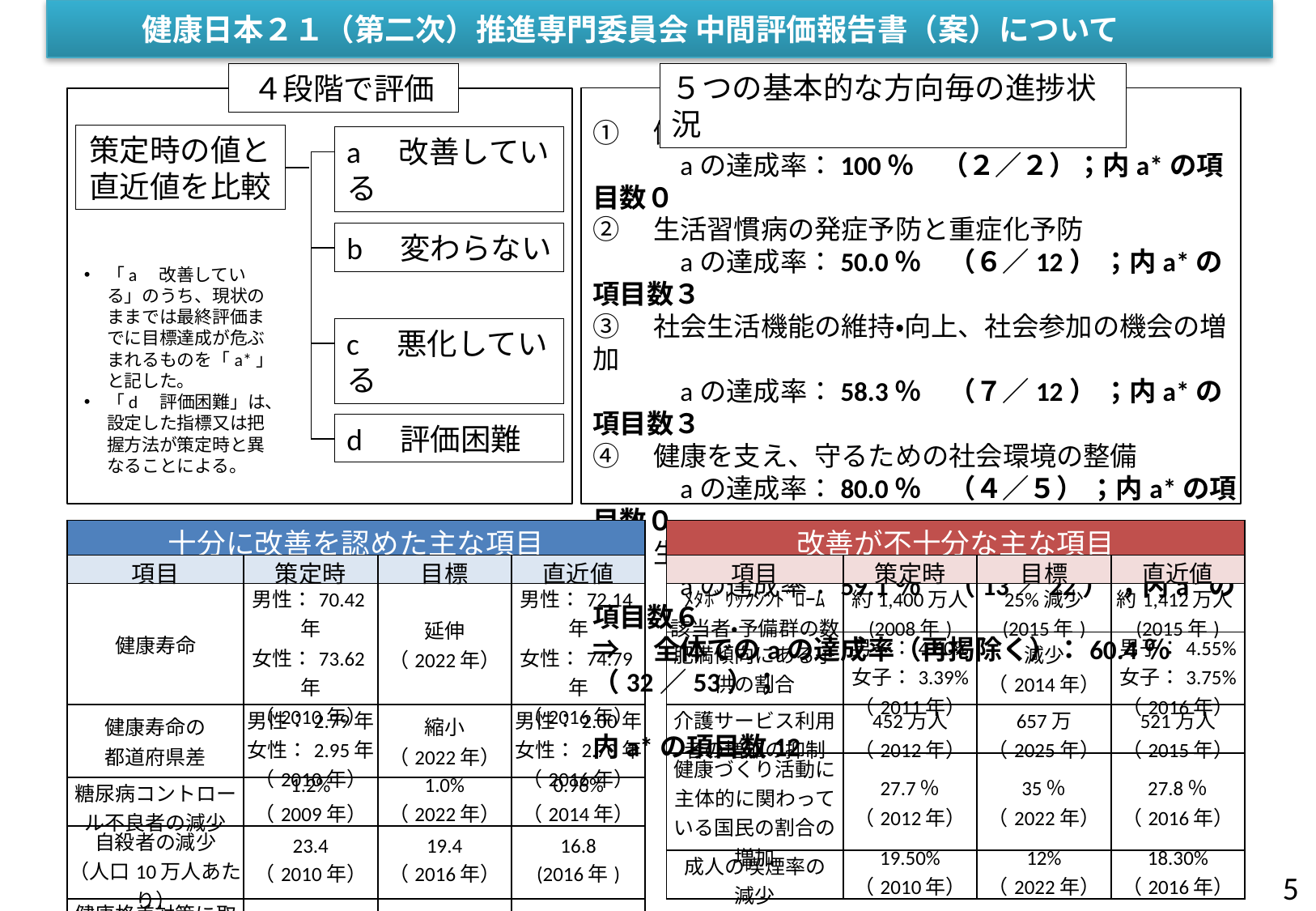

健康日本２１（第二次）推進専門委員会 中間評価報告書（案）について
５つの基本的な方向毎の進捗状況
４段階で評価

①　健康寿命の延伸と健康格差の縮小
　　　aの達成率：100％　（２／２）；内a*の項目数０
②　生活習慣病の発症予防と重症化予防
　　　aの達成率：50.0％　（６／12） ；内a*の項目数３
③　社会生活機能の維持・向上、社会参加の機会の増加
　　　aの達成率：58.3％　（７／12） ；内a*の項目数３
④　健康を支え、守るための社会環境の整備
　　　aの達成率：80.0％　（４／５） ；内a*の項目数０
⑤　生活習慣の改善及び社会環境の改善
　　　aの達成率：59.1％　（13／22） ；内a*の項目数６
⇒　全体でのaの達成率（再掲除く）：60.4％　（32／53）；
　　　　　　　　　　　　　　　　　　　　　　　内a*の項目数12

策定時の値と
直近値を比較
a　改善している
b　変わらない
「a　改善している」のうち、現状のままでは最終評価までに目標達成が危ぶまれるものを「a*」と記した。
「d　評価困難」は、設定した指標又は把握方法が策定時と異なることによる。
c　悪化している
d　評価困難
| 十分に改善を認めた主な項目 |  |  |  |
| --- | --- | --- | --- |
| 項目 | 策定時 | 目標 | 直近値 |
| 健康寿命 | 男性：70.42年 女性：73.62年 （2010年） | 延伸 （2022年） | 男性：72.14年 女性：74.79年 （2016年） |
| 健康寿命の 都道府県差 | 男性：2.79年 女性：2.95年 （2010年） | 縮小 （2022年） | 男性：2.00年 女性：2.70年 （2016年） |
| 糖尿病コントロール不良者の減少 | 1.2% （2009年） | 1.0% （2022年） | 0.96% （2014年） |
| 自殺者の減少 （人口10万人あたり） | 23.4 （2010年） | 19.4 （2016年） | 16.8 (2016年) |
| 健康格差対策に取り組む自治体の増加 | 11都道府県 （2012年） | 47都道府県 （2022年） | 40都道府県 （2016年） |
| 改善が不十分な主な項目 |  |  |  |
| --- | --- | --- | --- |
| 項目 | 策定時 | 目標 | 直近値 |
| ﾒﾀﾎﾞﾘｯｸｼﾝﾄﾞﾛｰﾑ 該当者・予備群の数 | 約1,400万人 (2008年) | 25%減少 (2015年) | 約1,412万人(2015年) |
| 肥満傾向にある子供の割合 | 男子：4.60% 女子：3.39% （2011年） | 減少 （2014年） | 男子：4.55% 女子：3.75% （2016年） |
| 介護サービス利用者の増加の抑制 | 452万人 （2012年） | 657万 （2025年） | 521万人 （2015年） |
| 健康づくり活動に主体的に関わっている国民の割合の増加 | 27.7％ （2012年） | 35％ （2022年） | 27.8％ （2016年） |
| 成人の喫煙率の 減少 | 19.50% （2010年） | 12% （2022年） | 18.30% （2016年） |
5